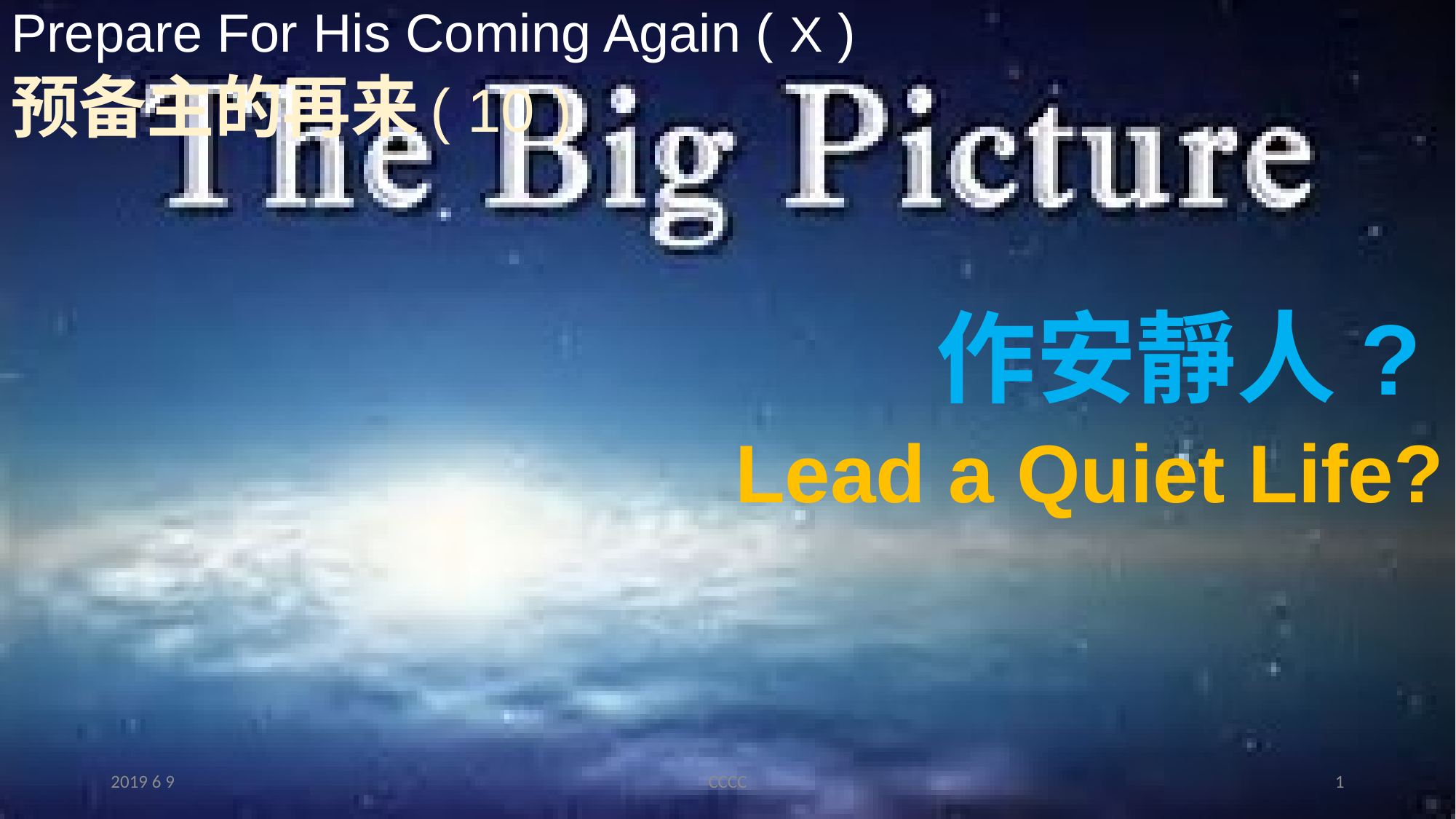

# Prepare For His Coming Again ( X ) 预备主的再来( 10 )
作安靜人?
Lead a Quiet Life?
2019 6 9
CCCC
1